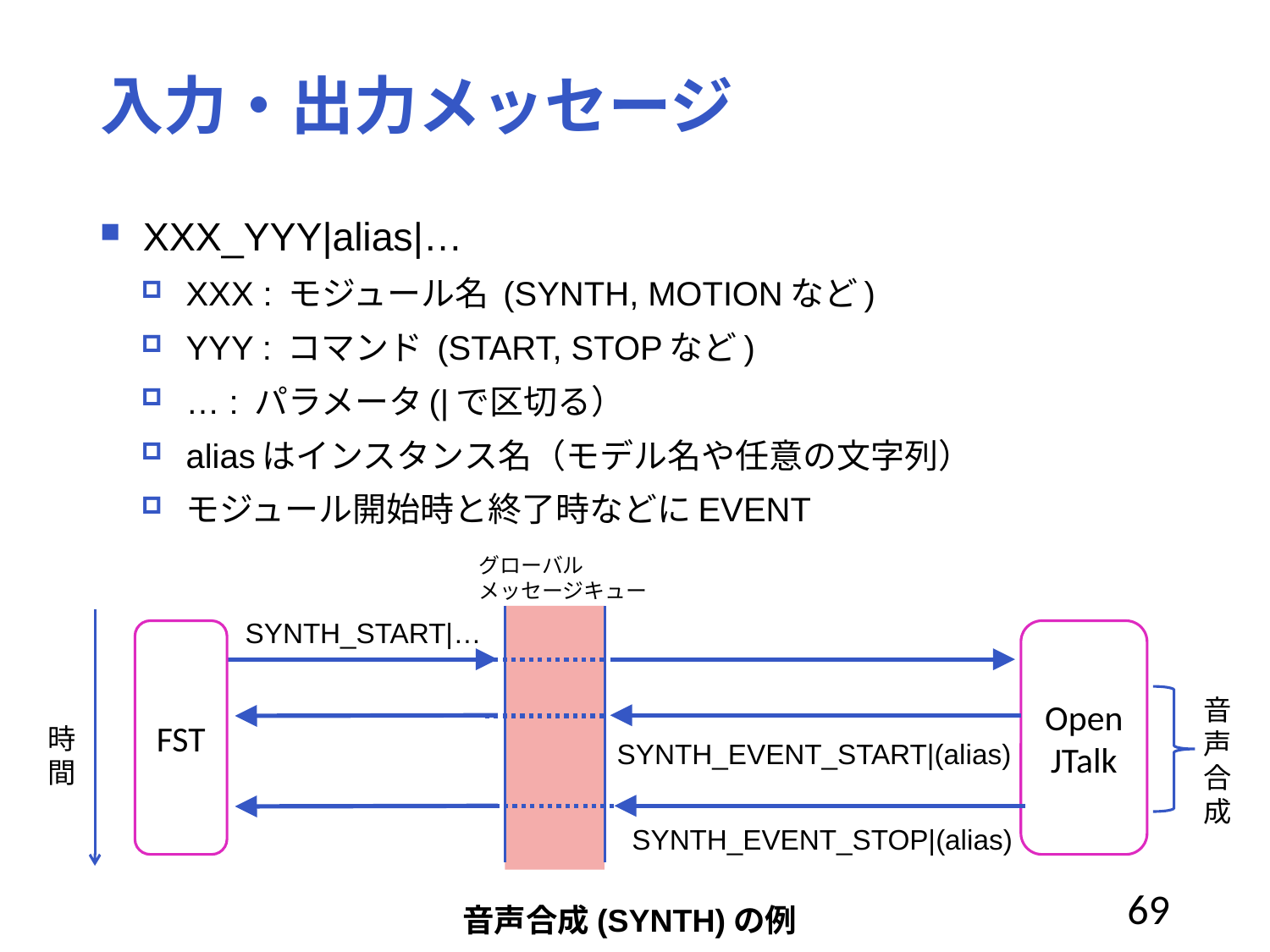

# 入力・出力メッセージ
XXX_YYY|alias|…
XXX : モジュール名 (SYNTH, MOTIONなど)
YYY : コマンド (START, STOPなど)
… : パラメータ(|で区切る）
aliasはインスタンス名（モデル名や任意の文字列）
モジュール開始時と終了時などにEVENT
グローバル
メッセージキュー

SYNTH_START|…
FST
Open
JTalk

音
声
合
成
SYNTH_EVENT_START|(alias)
SYNTH_EVENT_STOP|(alias)
時
間
69
音声合成(SYNTH)の例